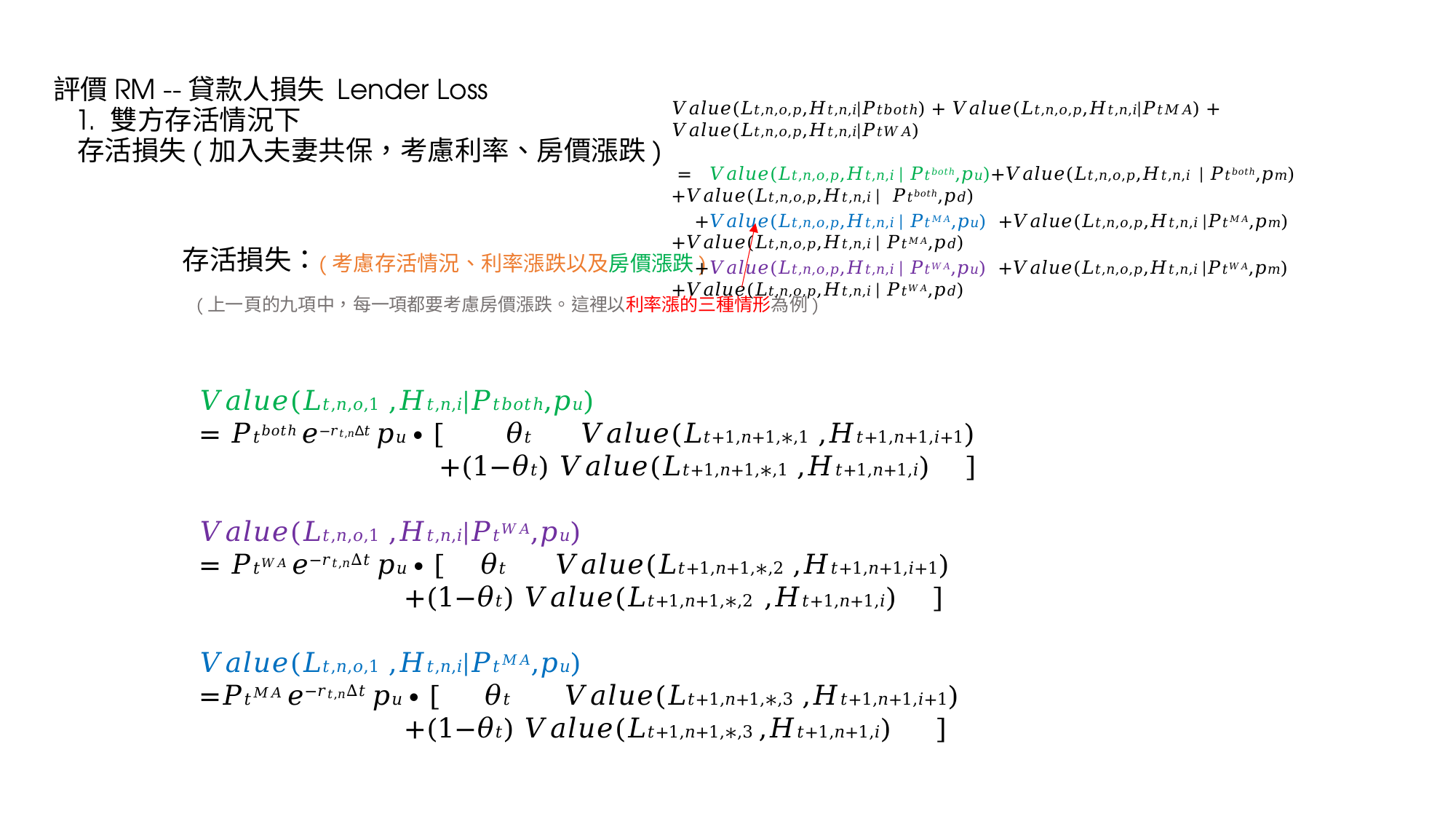

評價RM --貸款人損失 Lender Loss
𝑉𝑎𝑙𝑢𝑒(𝐿𝑡,𝑛,𝑜,𝑝⁡,𝐻𝑡,𝑛,𝑖|⁡𝑃𝑡𝑏𝑜𝑡ℎ) + 𝑉𝑎𝑙𝑢𝑒(𝐿𝑡,𝑛,𝑜,𝑝⁡,𝐻𝑡,𝑛,𝑖|𝑃𝑡𝑀𝐴) + 𝑉𝑎𝑙𝑢𝑒(𝐿𝑡,𝑛,𝑜,𝑝⁡,𝐻𝑡,𝑛,𝑖|𝑃𝑡𝑊𝐴)

 =   𝑉𝑎𝑙𝑢𝑒(𝐿𝑡,𝑛,𝑜,𝑝⁡,𝐻𝑡,𝑛,𝑖 |⁡ 𝑃𝑡𝑏𝑜𝑡ℎ,𝑝𝑢)+𝑉𝑎𝑙𝑢𝑒(𝐿𝑡,𝑛,𝑜,𝑝⁡,𝐻𝑡,𝑛,𝑖  | 𝑃𝑡𝑏𝑜𝑡ℎ,𝑝𝑚)+𝑉𝑎𝑙𝑢𝑒(𝐿𝑡,𝑛,𝑜,𝑝⁡,𝐻𝑡,𝑛,𝑖 | ⁡ 𝑃𝑡𝑏𝑜𝑡ℎ,𝑝𝑑)

    +𝑉𝑎𝑙𝑢𝑒(𝐿𝑡,𝑛,𝑜,𝑝⁡,𝐻𝑡,𝑛,𝑖 | 𝑃𝑡𝑀𝐴,𝑝𝑢)  +𝑉𝑎𝑙𝑢𝑒(𝐿𝑡,𝑛,𝑜,𝑝⁡,𝐻𝑡,𝑛,𝑖 |𝑃𝑡𝑀𝐴,𝑝𝑚)  +𝑉𝑎𝑙𝑢𝑒(𝐿𝑡,𝑛,𝑜,𝑝⁡,𝐻𝑡,𝑛,𝑖 | 𝑃𝑡𝑀𝐴,𝑝𝑑)

    +𝑉𝑎𝑙𝑢𝑒(𝐿𝑡,𝑛,𝑜,𝑝⁡,𝐻𝑡,𝑛,𝑖 | 𝑃𝑡𝑊𝐴,𝑝𝑢)  +𝑉𝑎𝑙𝑢𝑒(𝐿𝑡,𝑛,𝑜,𝑝⁡,𝐻𝑡,𝑛,𝑖 |𝑃𝑡𝑊𝐴,𝑝𝑚)  +𝑉𝑎𝑙𝑢𝑒(𝐿𝑡,𝑛,𝑜,𝑝⁡,𝐻𝑡,𝑛,𝑖 | 𝑃𝑡𝑊𝐴,𝑝𝑑)
1. 雙方存活情況下
存活損失(加入夫妻共保，考慮利率、房價漲跌)
存活損失：
(考慮存活情況、利率漲跌以及房價漲跌)
(上一頁的九項中，每一項都要考慮房價漲跌。這裡以利率漲的三種情形為例)
𝑉𝑎𝑙𝑢𝑒(𝐿𝑡,𝑛,𝑜,1⁡ ,𝐻𝑡,𝑛,𝑖|𝑃𝑡𝑏𝑜𝑡ℎ,𝑝𝑢)
= 𝑃𝑡𝑏𝑜𝑡ℎ 𝑒−𝑟𝑡,𝑛Δ𝑡 𝑝𝑢 ∙ [       𝜃𝑡         𝑉𝑎𝑙𝑢𝑒(𝐿𝑡+1,𝑛+1,∗,1⁡ ,𝐻𝑡+1,𝑛+1,𝑖+1)
	               +(1−𝜃𝑡) 𝑉𝑎𝑙𝑢𝑒(𝐿𝑡+1,𝑛+1,∗,1⁡ ,𝐻𝑡+1,𝑛+1,𝑖)    ]

𝑉𝑎𝑙𝑢𝑒(𝐿𝑡,𝑛,𝑜,1⁡ ,𝐻𝑡,𝑛,𝑖|𝑃𝑡𝑊𝐴,𝑝𝑢)
= 𝑃𝑡𝑊𝐴 𝑒−𝑟𝑡,𝑛Δ𝑡 𝑝𝑢 ∙ [    𝜃𝑡         𝑉𝑎𝑙𝑢𝑒(𝐿𝑡+1,𝑛+1,∗,2⁡ ,𝐻𝑡+1,𝑛+1,𝑖+1)
	           +(1−𝜃𝑡) 𝑉𝑎𝑙𝑢𝑒(𝐿𝑡+1,𝑛+1,∗,2  ,𝐻𝑡+1,𝑛+1,𝑖)    ]

𝑉𝑎𝑙𝑢𝑒(𝐿𝑡,𝑛,𝑜,1⁡ ,𝐻𝑡,𝑛,𝑖|𝑃𝑡𝑀𝐴,𝑝𝑢)
=𝑃𝑡𝑀𝐴 𝑒−𝑟𝑡,𝑛Δ𝑡 𝑝𝑢 ∙ [     𝜃𝑡          𝑉𝑎𝑙𝑢𝑒(𝐿𝑡+1,𝑛+1,∗,3⁡ ,𝐻𝑡+1,𝑛+1,𝑖+1)
	           +(1−𝜃𝑡) 𝑉𝑎𝑙𝑢𝑒(𝐿𝑡+1,𝑛+1,∗,3 ,𝐻𝑡+1,𝑛+1,𝑖)     ]